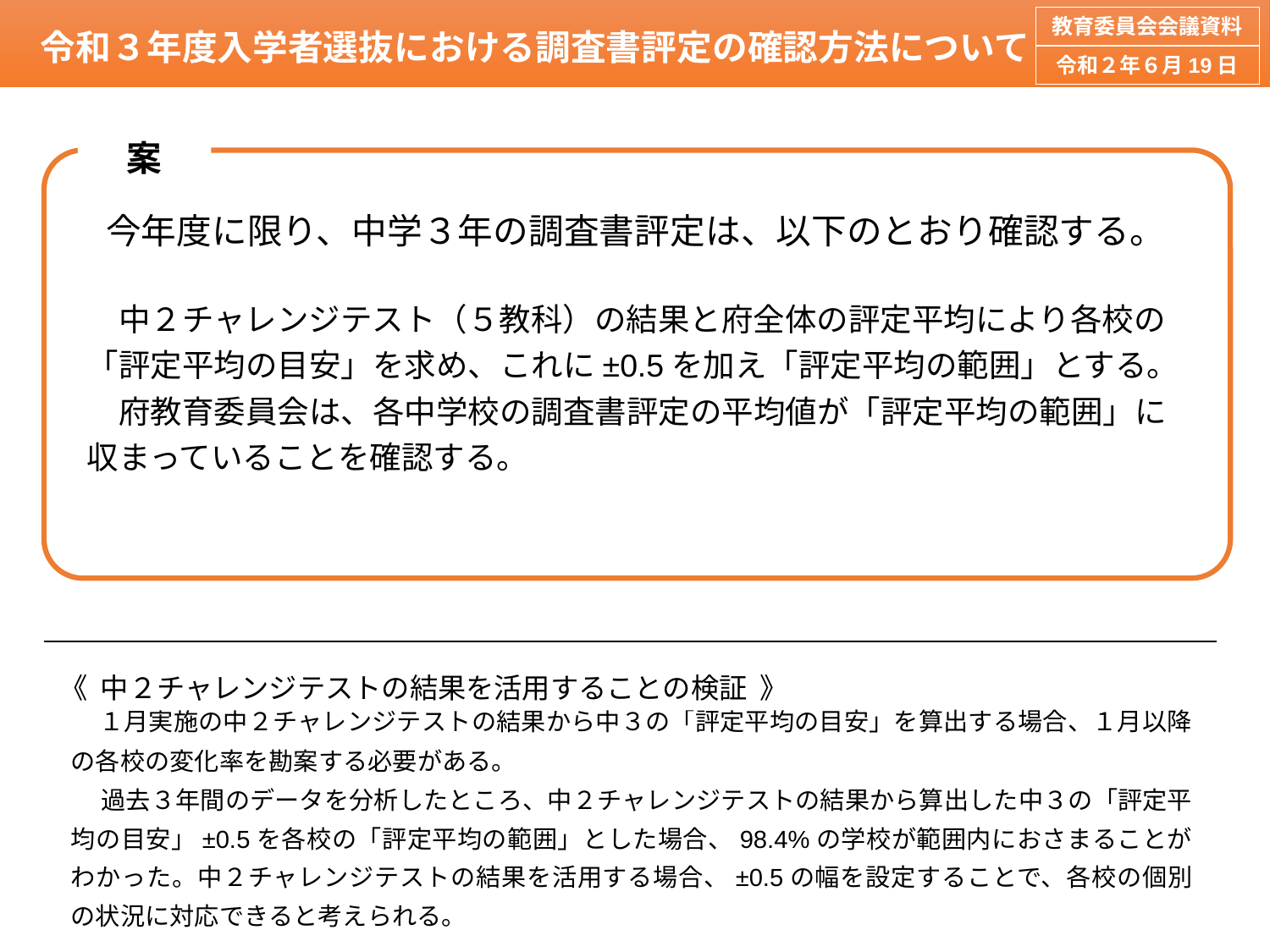

令和３年度入学者選抜における調査書評定の確認方法について
教育委員会会議資料
令和２年６月19日
案

　今年度に限り、中学３年の調査書評定は、以下のとおり確認する。
　中２チャレンジテスト（５教科）の結果と府全体の評定平均により各校の「評定平均の目安」を求め、これに±0.5を加え「評定平均の範囲」とする。
　府教育委員会は、各中学校の調査書評定の平均値が「評定平均の範囲」に収まっていることを確認する。
《  中２チャレンジテストの結果を活用することの検証  》
　１月実施の中２チャレンジテストの結果から中３の「評定平均の目安」を算出する場合、１月以降の各校の変化率を勘案する必要がある。
　 過去３年間のデータを分析したところ、中２チャレンジテストの結果から算出した中３の「評定平均の目安」±0.5を各校の「評定平均の範囲」とした場合、98.4%の学校が範囲内におさまることがわかった。中２チャレンジテストの結果を活用する場合、±0.5の幅を設定することで、各校の個別の状況に対応できると考えられる。